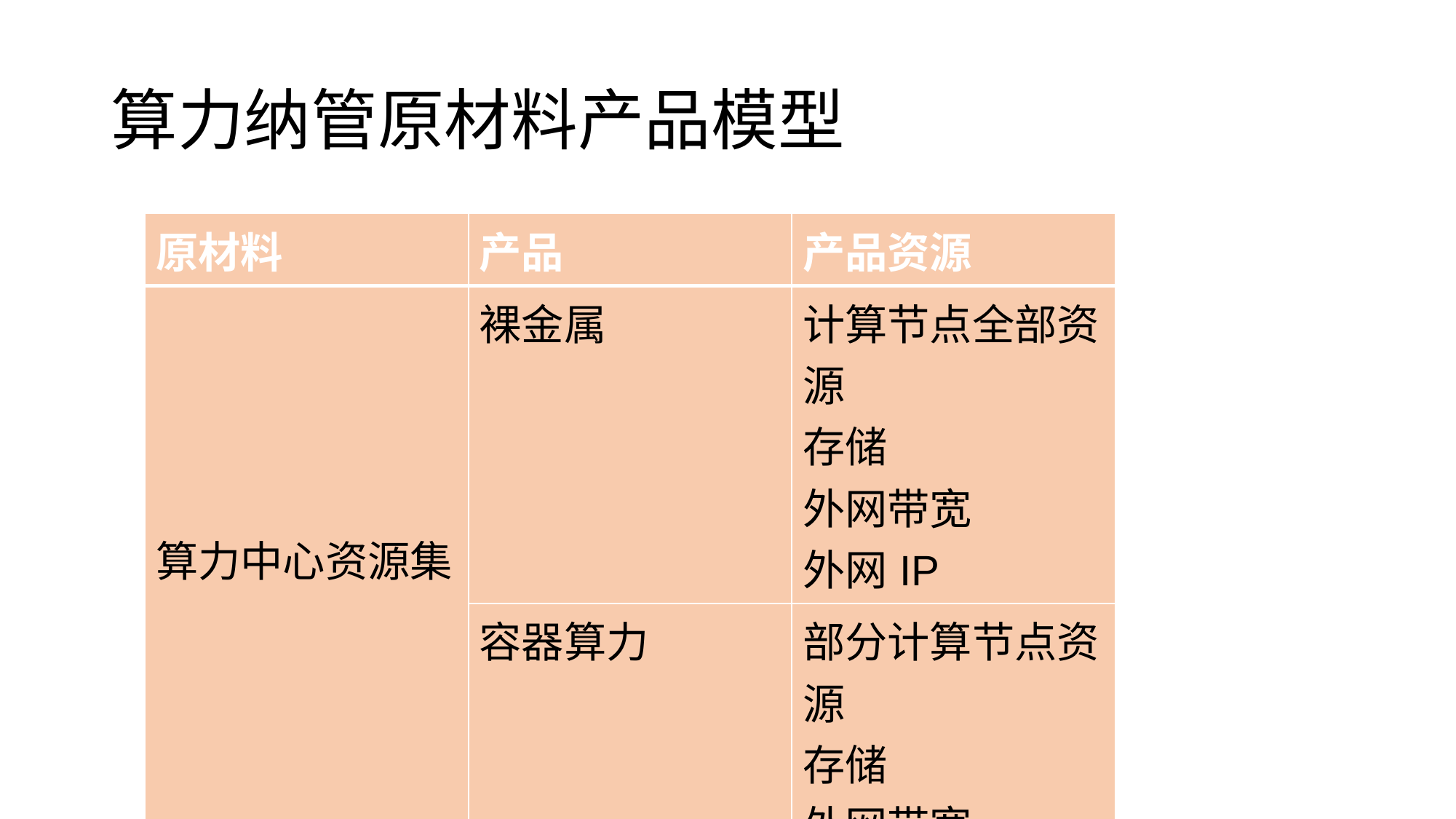

# 算力纳管原材料产品模型
| 原材料 | 产品 | 产品资源 |
| --- | --- | --- |
| 算力中心资源集 | 裸金属 | 计算节点全部资源 存储 外网带宽 外网IP |
|  | 容器算力 | 部分计算节点资源 存储 外网带宽 外网IP |